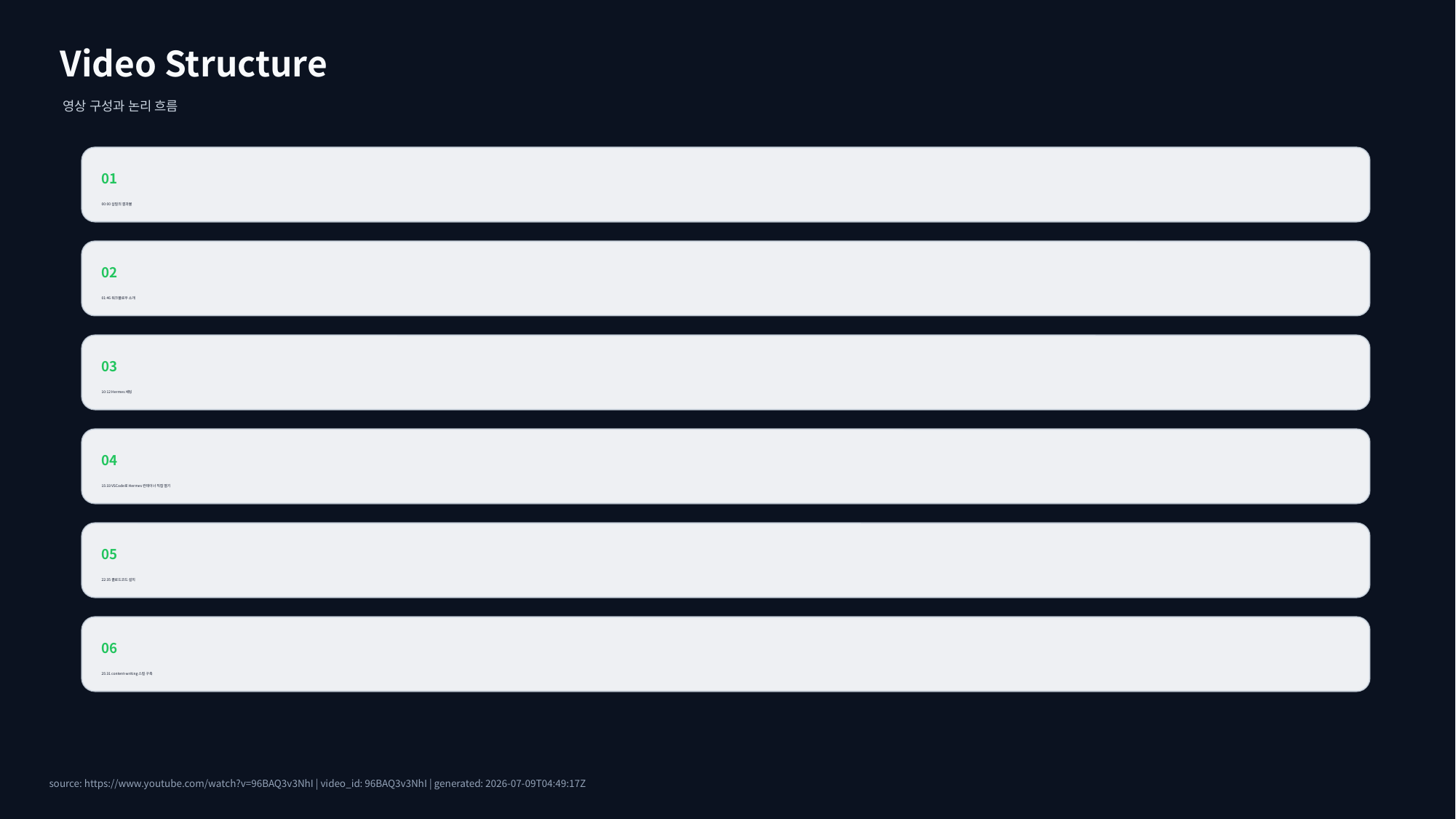

Video Structure
영상 구성과 논리 흐름

01
00:00 삽질의 결과물

02
01:46 워크플로우 소개

03
10:12 Hermes 세팅

04
15:33 VSCode로 Hermes 컨테이너 직접 열기

05
22:35 클로드코드 설치

06
25:31 content-writing 스킬 구축
source: https://www.youtube.com/watch?v=96BAQ3v3NhI | video_id: 96BAQ3v3NhI | generated: 2026-07-09T04:49:17Z